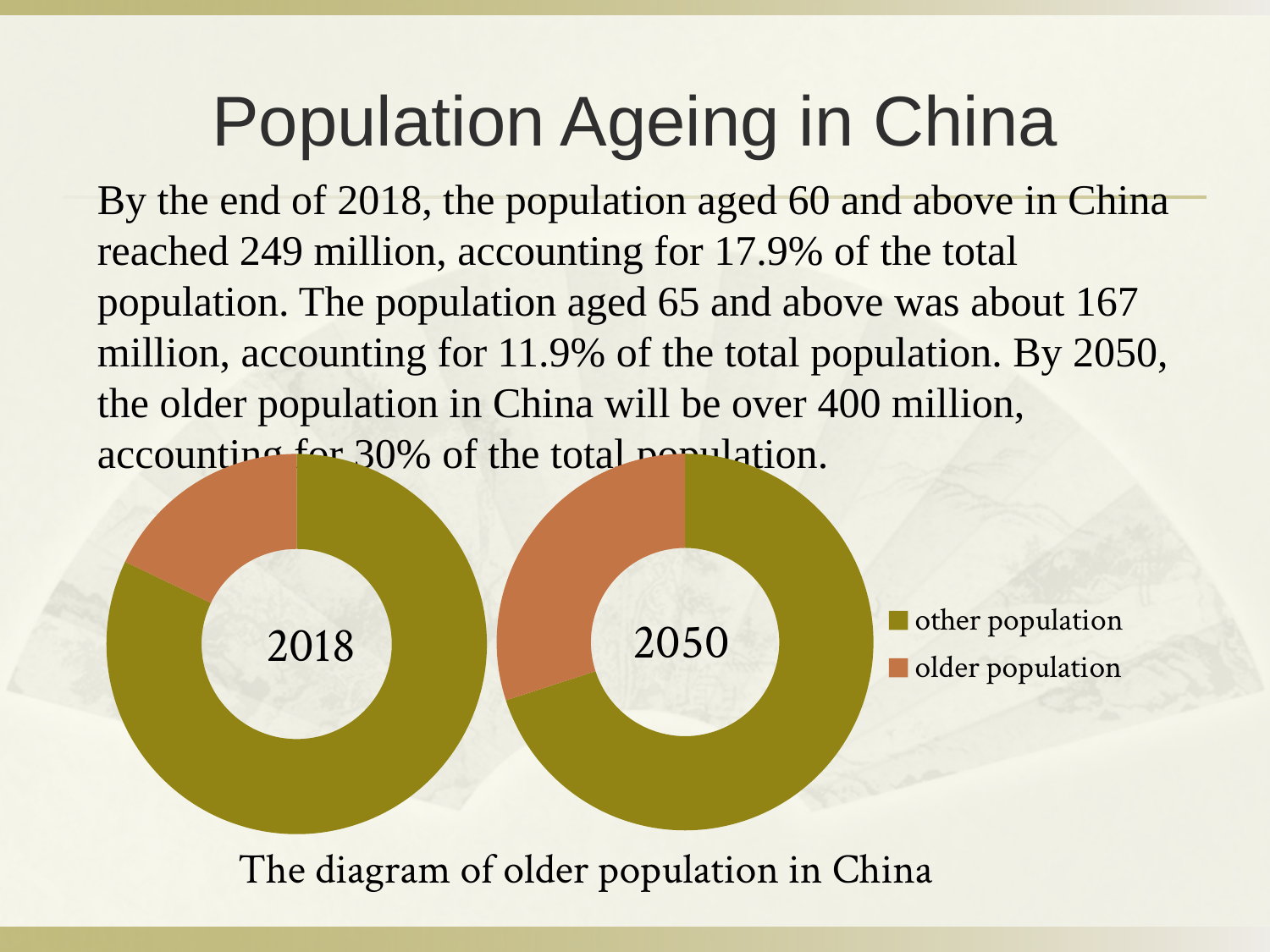

# Population Ageing in China
By the end of 2018, the population aged 60 and above in China reached 249 million, accounting for 17.9% of the total population. The population aged 65 and above was about 167 million, accounting for 11.9% of the total population. By 2050, the older population in China will be over 400 million, accounting for 30% of the total population.

### Chart

| Category | 销售额 |
|---|---|
| 第一季度 | 9.33 |
| 第二季度 | 4.0 |
|  | None |
|  | None |

### Chart

| Category | 老年人口占比示意图 |
|---|---|
| other population | 11.44 |
| older population | 2.4899999999999998 |
2018
                 The diagram of older population in China